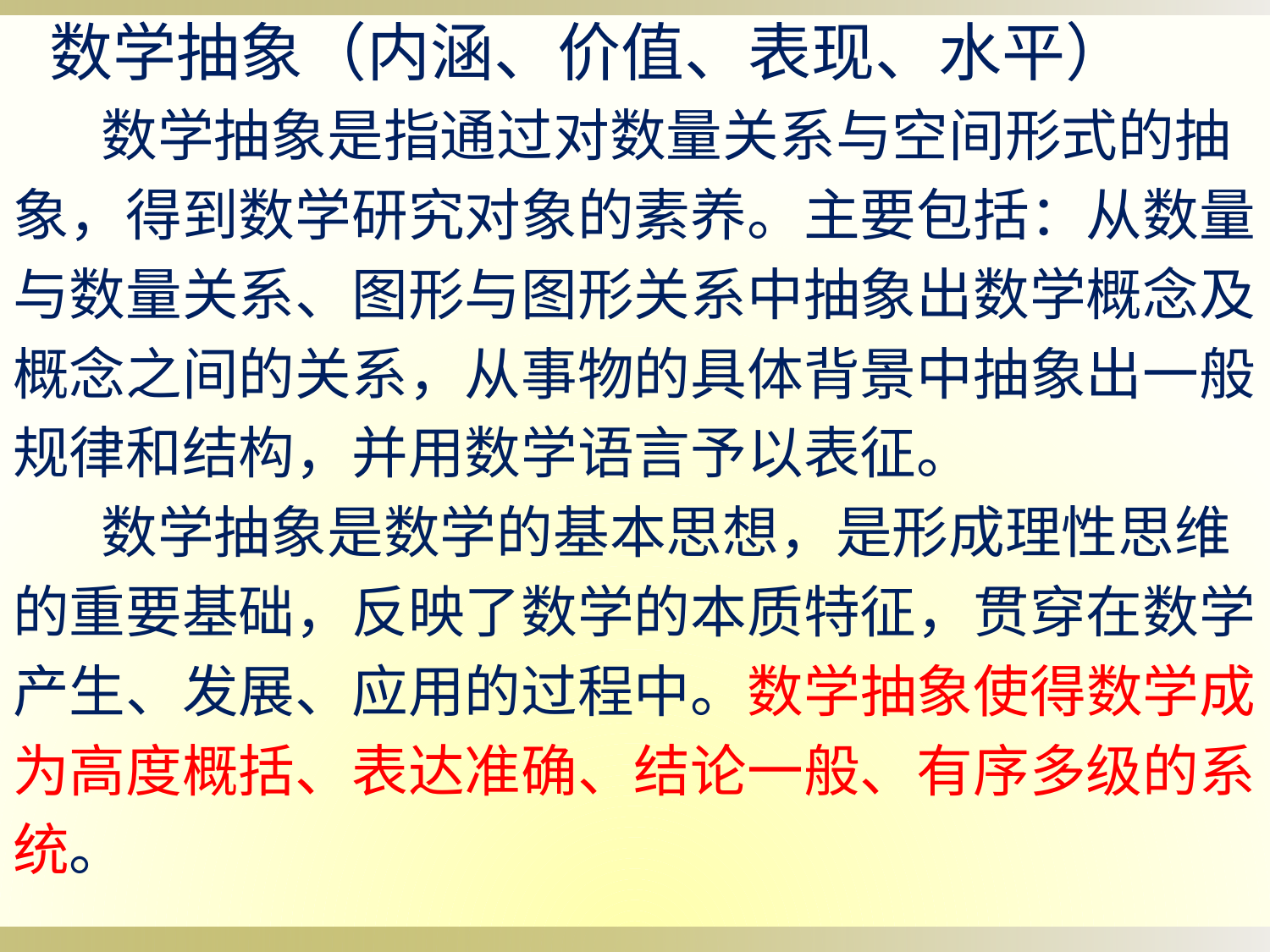

数学抽象（内涵、价值、表现、水平）
   数学抽象是指通过对数量关系与空间形式的抽象，得到数学研究对象的素养。主要包括：从数量与数量关系、图形与图形关系中抽象出数学概念及概念之间的关系，从事物的具体背景中抽象出一般规律和结构，并用数学语言予以表征。
   数学抽象是数学的基本思想，是形成理性思维的重要基础，反映了数学的本质特征，贯穿在数学产生、发展、应用的过程中。数学抽象使得数学成为高度概括、表达准确、结论一般、有序多级的系统。